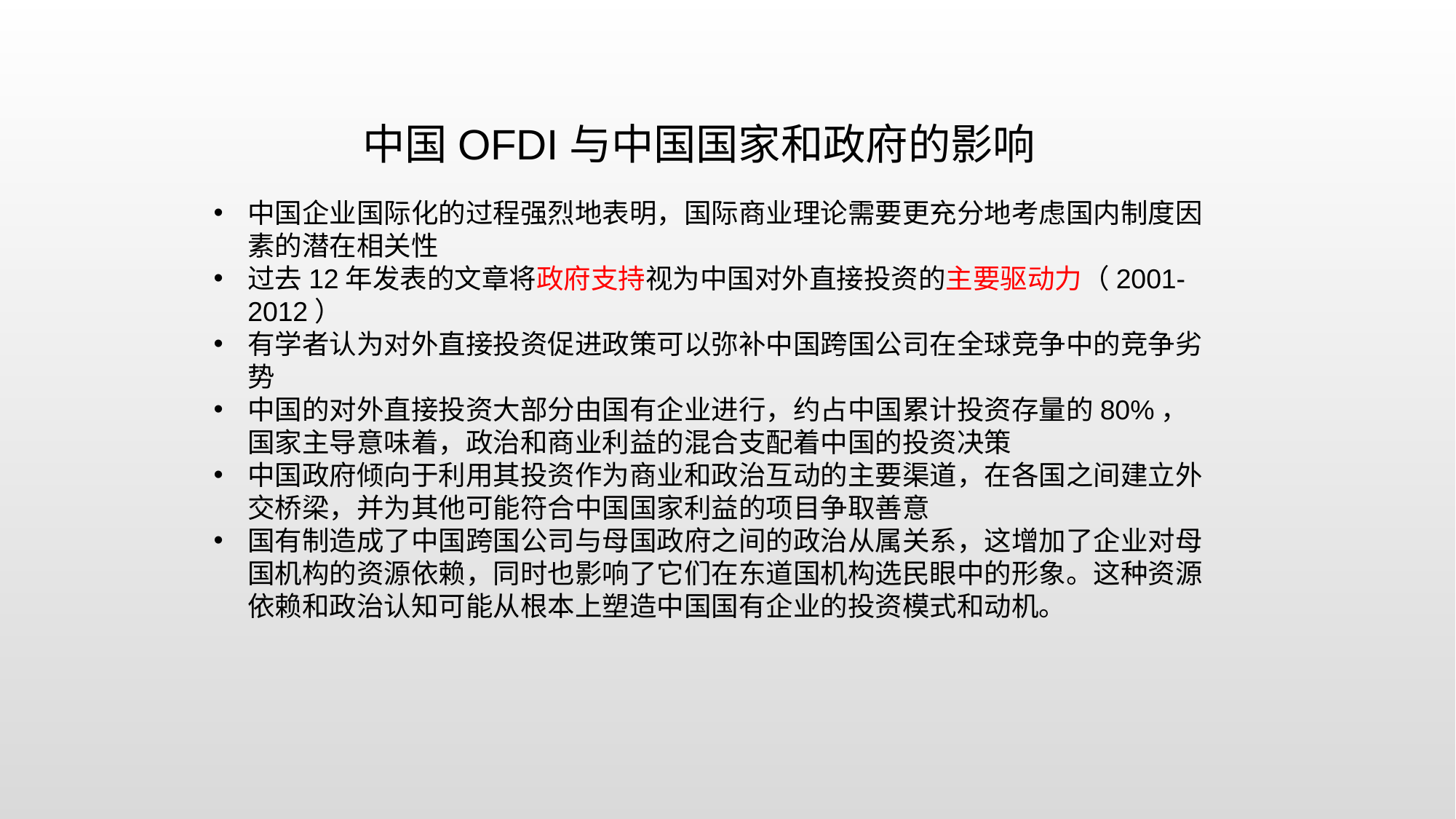

中国OFDI与中国国家和政府的影响
中国企业国际化的过程强烈地表明，国际商业理论需要更充分地考虑国内制度因素的潜在相关性
过去12年发表的文章将政府支持视为中国对外直接投资的主要驱动力（2001-2012）
有学者认为对外直接投资促进政策可以弥补中国跨国公司在全球竞争中的竞争劣势
中国的对外直接投资大部分由国有企业进行，约占中国累计投资存量的80%，国家主导意味着，政治和商业利益的混合支配着中国的投资决策
中国政府倾向于利用其投资作为商业和政治互动的主要渠道，在各国之间建立外交桥梁，并为其他可能符合中国国家利益的项目争取善意
国有制造成了中国跨国公司与母国政府之间的政治从属关系，这增加了企业对母国机构的资源依赖，同时也影响了它们在东道国机构选民眼中的形象。这种资源依赖和政治认知可能从根本上塑造中国国有企业的投资模式和动机。